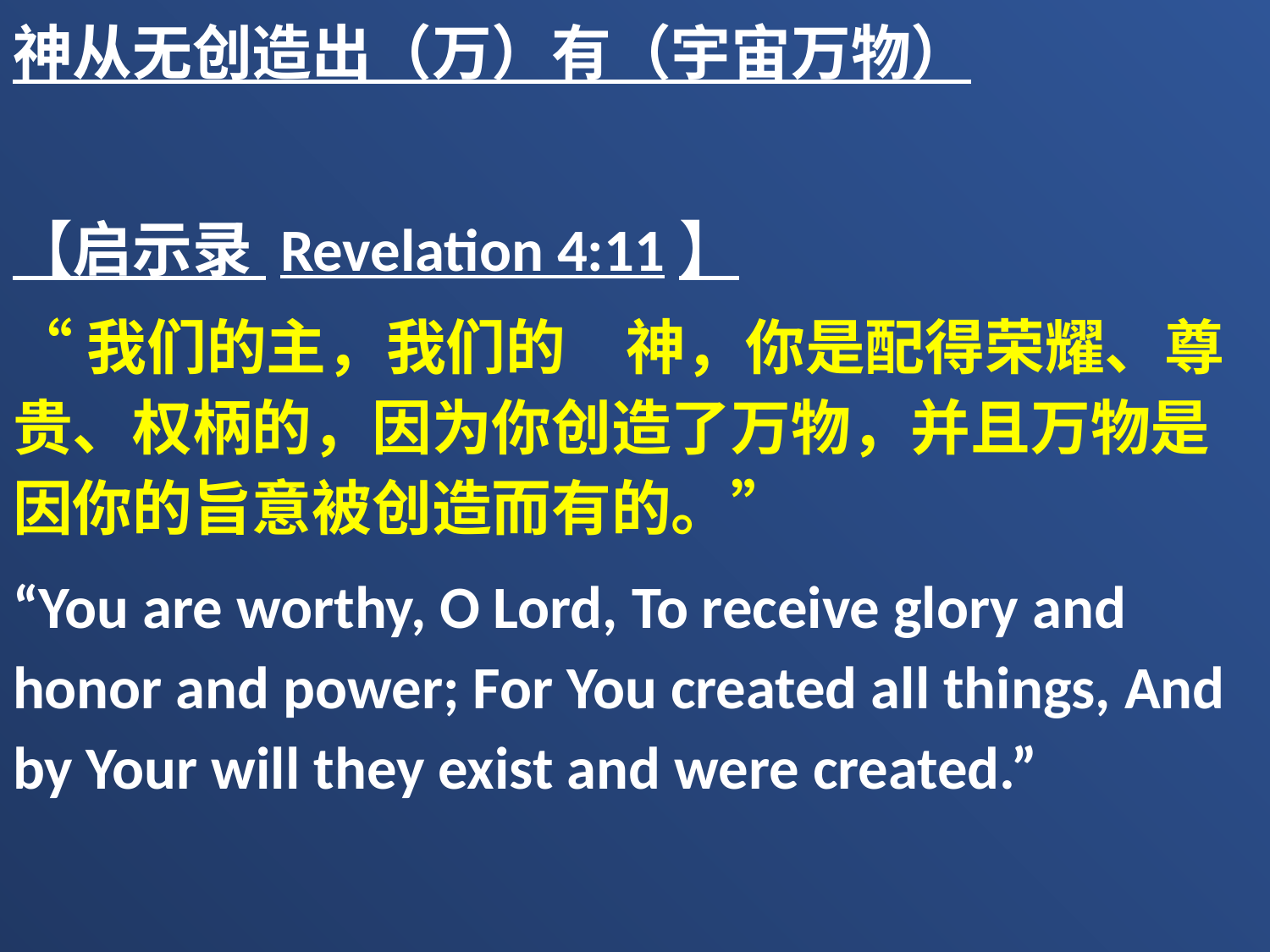

神从无创造出（万）有（宇宙万物）

【启示录 Revelation 4:11】
“我们的主，我们的　神，你是配得荣耀、尊贵、权柄的，因为你创造了万物，并且万物是因你的旨意被创造而有的。”
“You are worthy, O Lord, To receive glory and honor and power; For You created all things, And by Your will they exist and were created.”